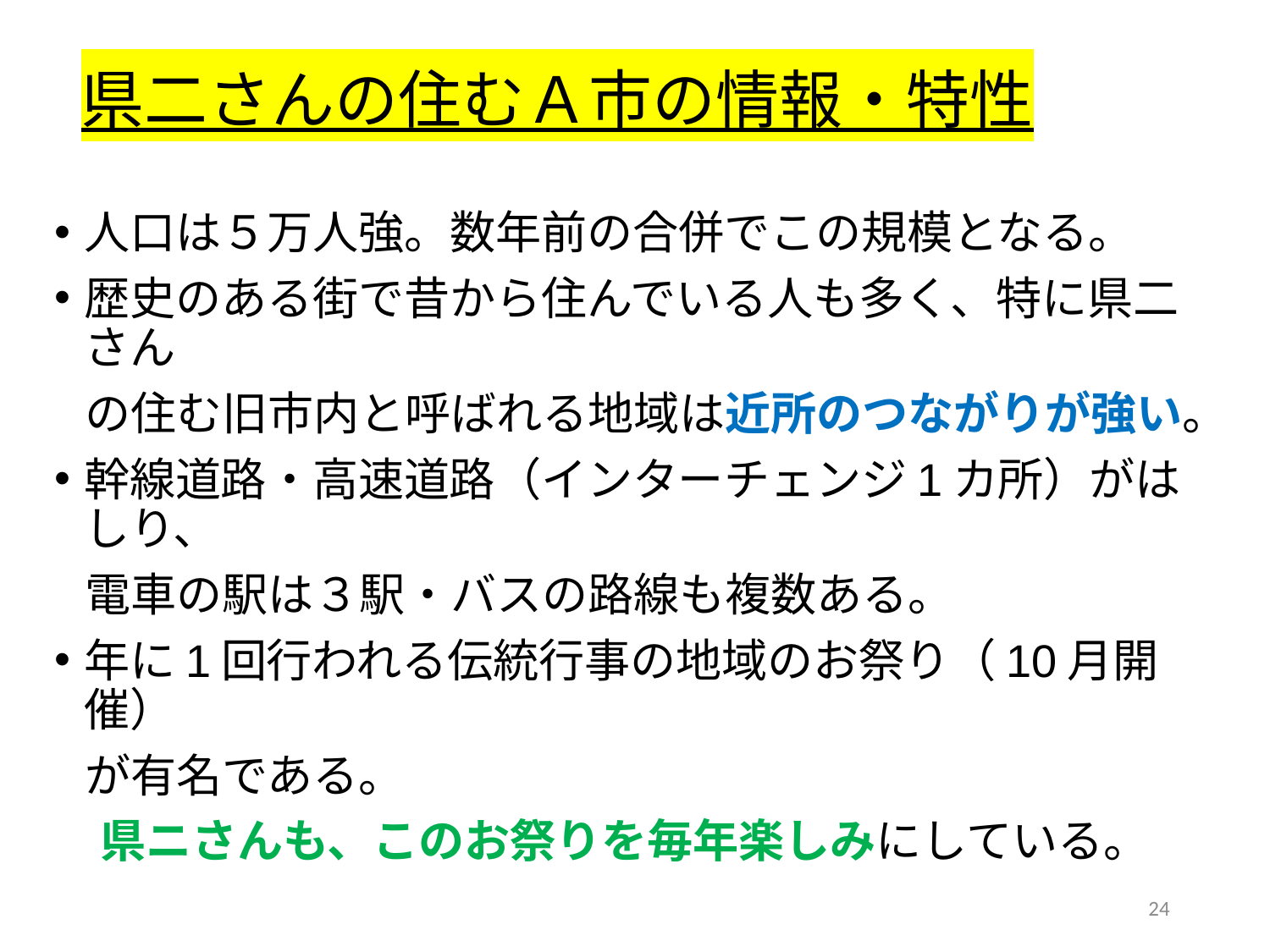

# 県二さんの住むＡ市の情報・特性
人口は５万人強。数年前の合併でこの規模となる。
歴史のある街で昔から住んでいる人も多く、特に県二さん
  の住む旧市内と呼ばれる地域は近所のつながりが強い。
幹線道路・高速道路（インターチェンジ1カ所）がはしり、
  電車の駅は３駅・バスの路線も複数ある。
年に1回行われる伝統行事の地域のお祭り（10月開催）
  が有名である。
　県ニさんも、このお祭りを毎年楽しみにしている。
24